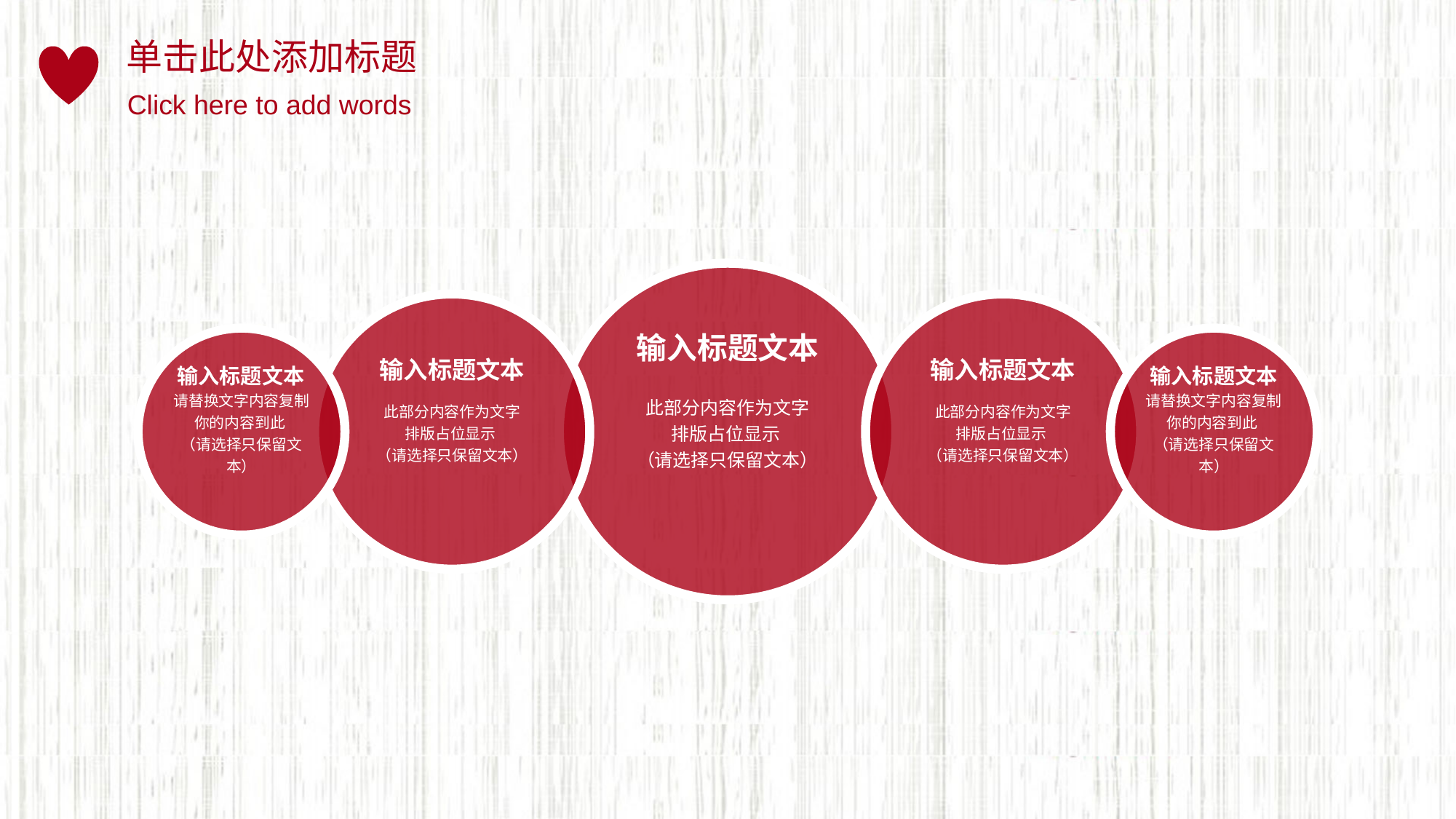

单击此处添加标题

Click here to add words
此部分内容作为文字
排版占位显示
（请选择只保留文本）
输入标题文本
此部分内容作为文字
排版占位显示
（请选择只保留文本）
输入标题文本
此部分内容作为文字
排版占位显示
（请选择只保留文本）
输入标题文本
请替换文字内容复制你的内容到此
（请选择只保留文本）
输入标题文本
请替换文字内容复制你的内容到此
（请选择只保留文本）
输入标题文本